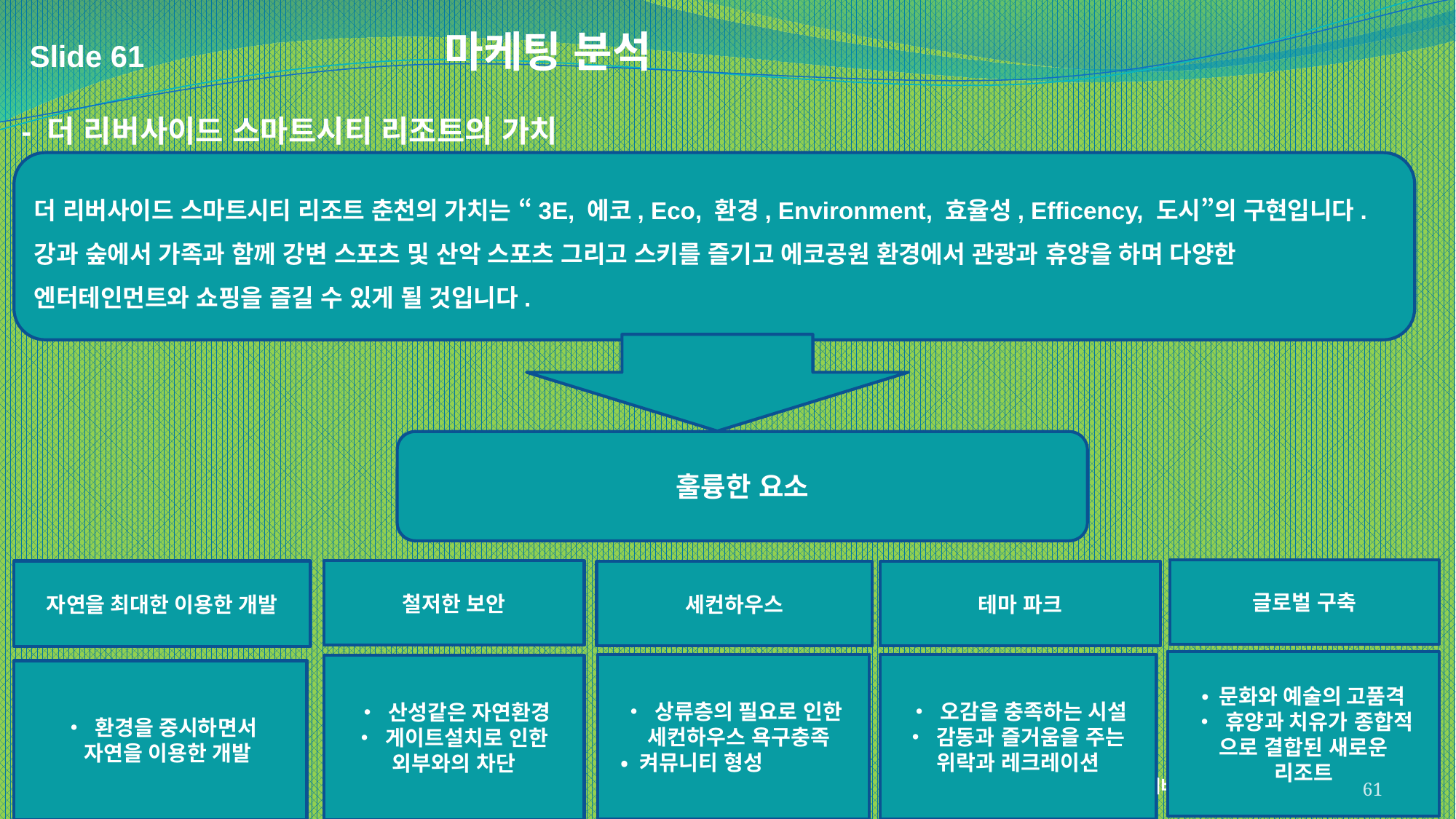

Slide 61                                   마케팅 분석

- 더 리버사이드 스마트시티 리조트의 가치

더 리버사이드 스마트시티 리조트 춘천의 가치는 “3E, 에코, Eco, 환경, Environment, 효율성, Efficency, 도시”의 구현입니다.
강과 숲에서 가족과 함께 강변 스포츠 및 산악 스포츠 그리고 스키를 즐기고 에코공원 환경에서 관광과 휴양을 하며 다양한 엔터테인먼트와 쇼핑을 즐길 수 있게 될 것입니다.

훌륭한 요소
글로벌 구축
자연을 최대한 이용한 개발
철저한 보안
세컨하우스
테마 파크
• 문화와 예술의 고품격
• 휴양과 치유가 종합적
으로 결합된 새로운
리조트
• 상류층의 필요로 인한
 세컨하우스 욕구충족
  • 켜뮤니티 형성
• 오감을 충족하는 시설
• 감동과 즐거움을 주는
위락과 레크레이션
• 산성같은 자연환경
• 게이트설치로 인한
외부와의 차단
• 환경을 중시하면서
  자연을 이용한 개발
61